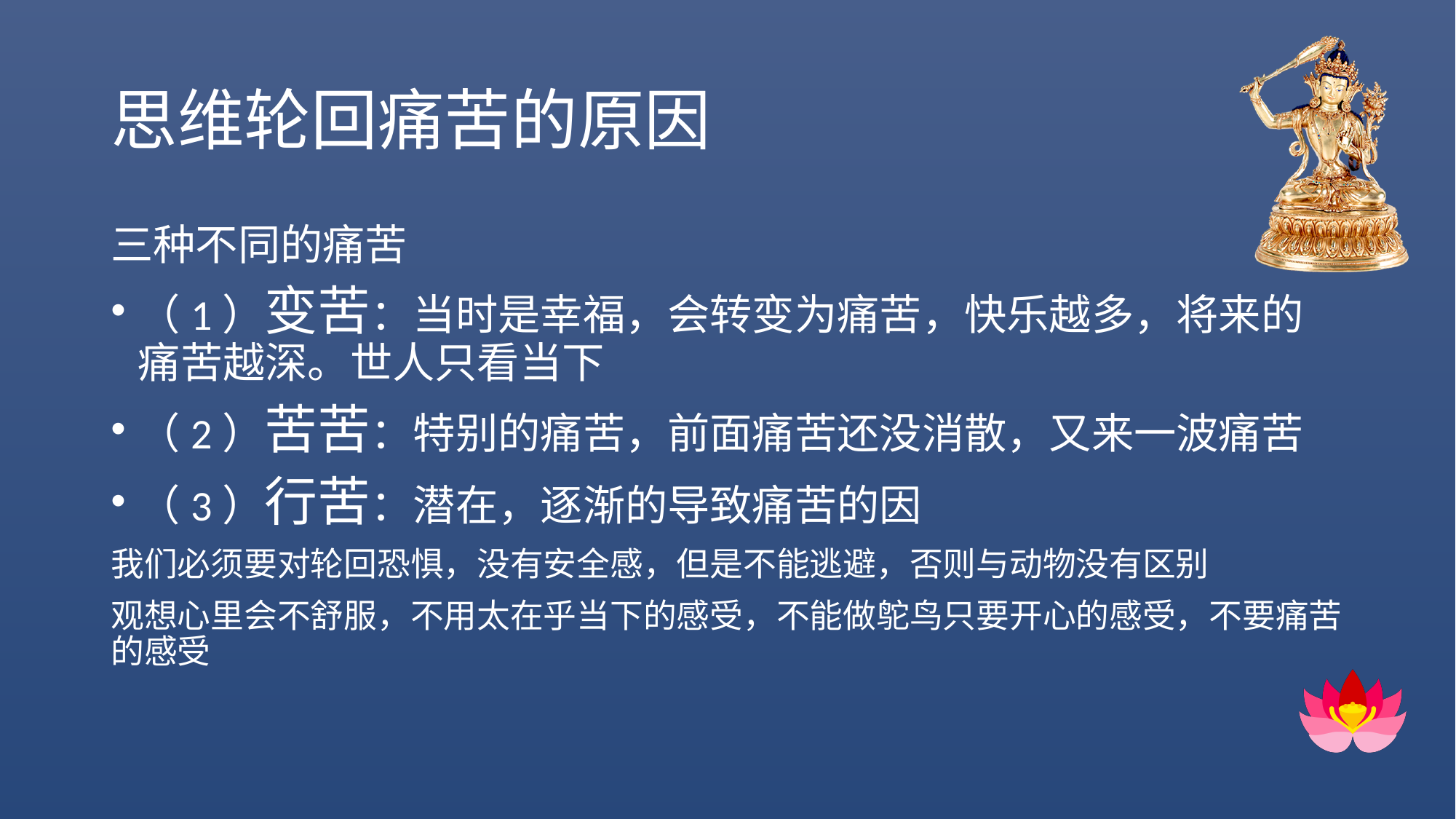

# 思维轮回痛苦的原因
三种不同的痛苦
（1）变苦：当时是幸福，会转变为痛苦，快乐越多，将来的痛苦越深。世人只看当下
（2）苦苦：特别的痛苦，前面痛苦还没消散，又来一波痛苦
（3）行苦：潜在，逐渐的导致痛苦的因
我们必须要对轮回恐惧，没有安全感，但是不能逃避，否则与动物没有区别
观想心里会不舒服，不用太在乎当下的感受，不能做鸵鸟只要开心的感受，不要痛苦的感受